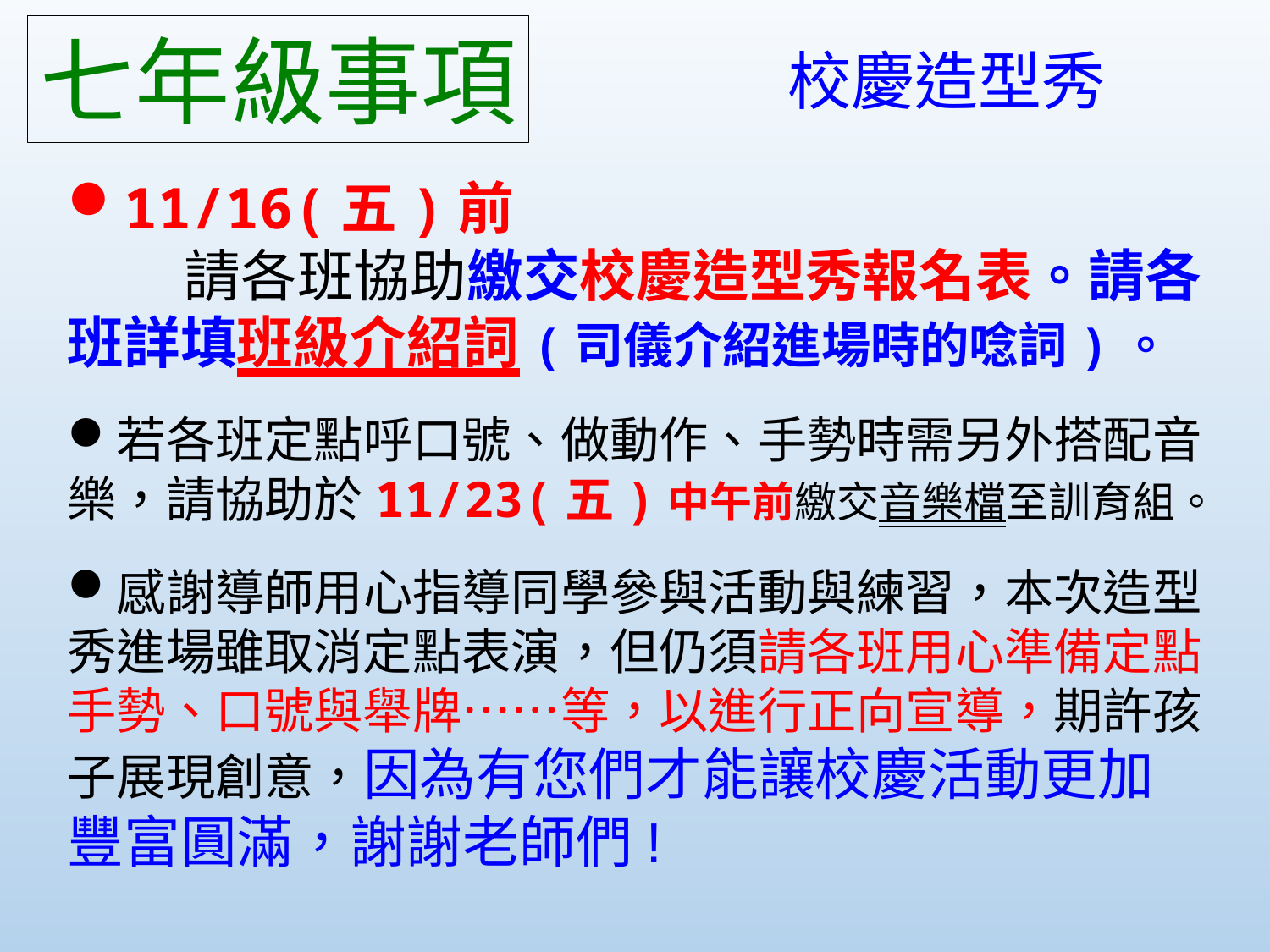

七年級事項
校慶造型秀
11/16(五)前
        請各班協助繳交校慶造型秀報名表。請各班詳填班級介紹詞(司儀介紹進場時的唸詞)。

若各班定點呼口號、做動作、手勢時需另外搭配音樂，請協助於11/23(五)中午前繳交音樂檔至訓育組。

感謝導師用心指導同學參與活動與練習，本次造型秀進場雖取消定點表演，但仍須請各班用心準備定點手勢、口號與舉牌……等，以進行正向宣導，期許孩子展現創意，因為有您們才能讓校慶活動更加豐富圓滿，謝謝老師們!